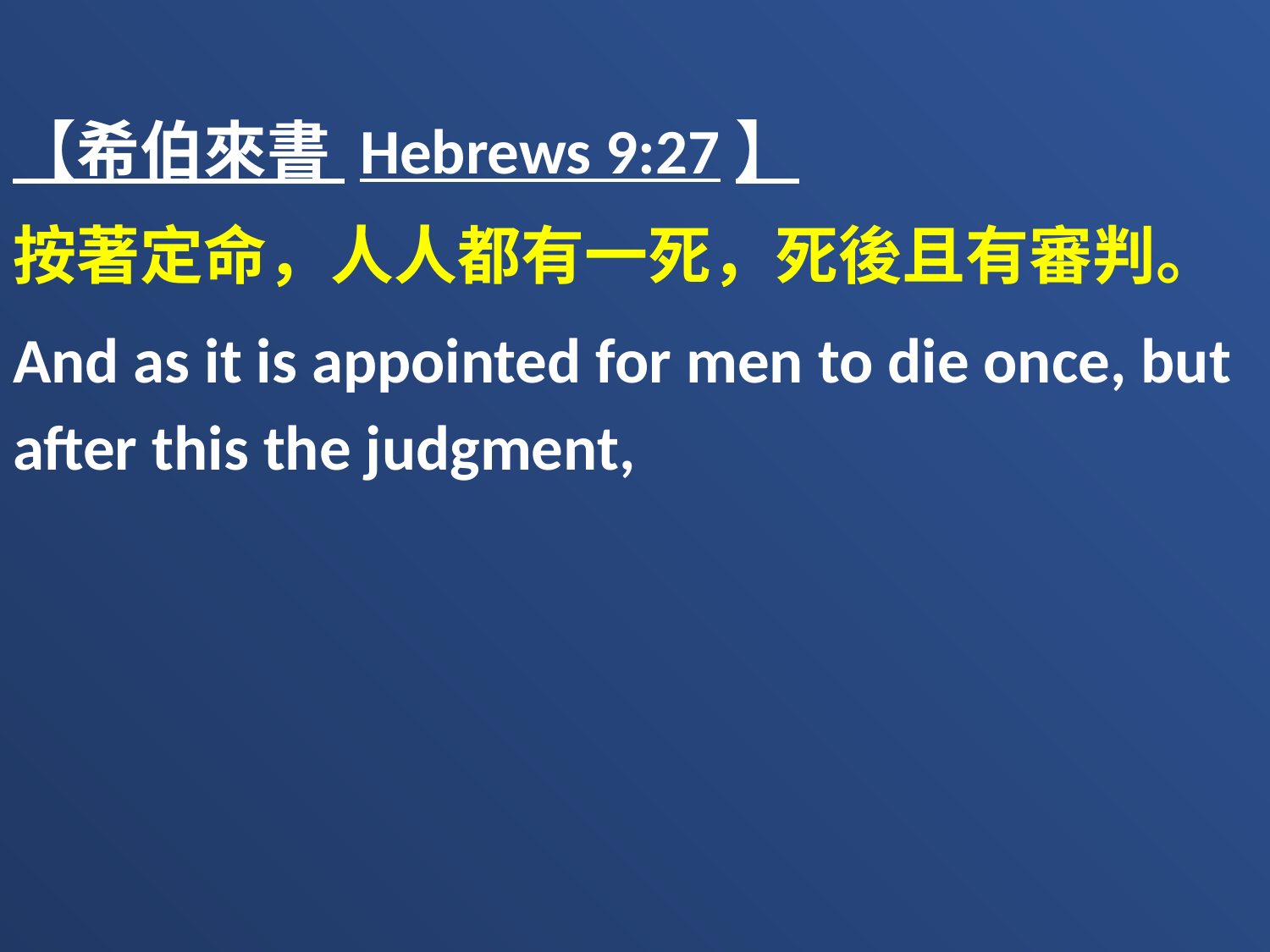

【希伯來書 Hebrews 9:27】
按著定命，人人都有一死，死後且有審判。
And as it is appointed for men to die once, but after this the judgment,